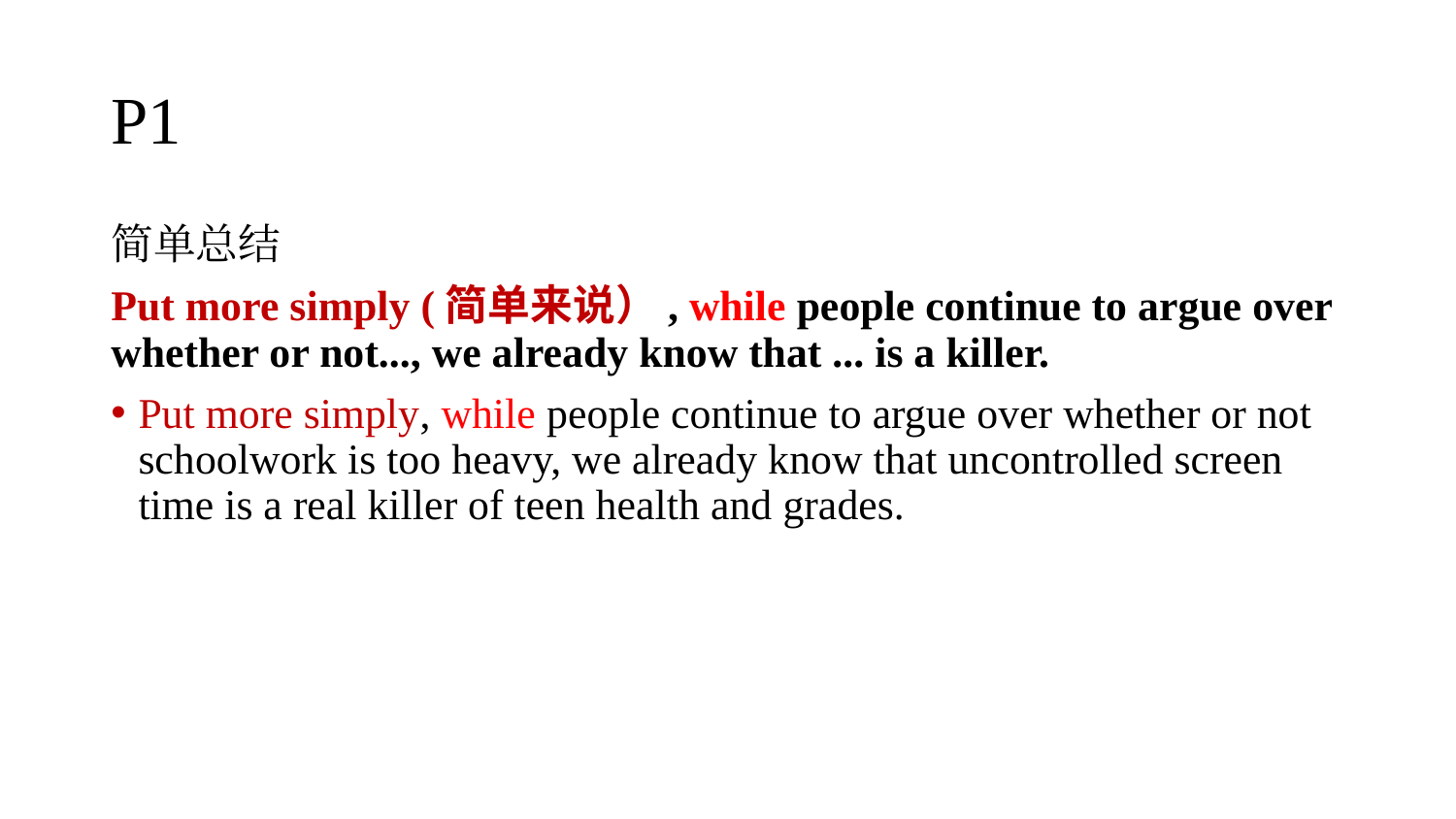

# P1
简单总结
Put more simply (简单来说）, while people continue to argue over whether or not..., we already know that ... is a killer.
Put more simply, while people continue to argue over whether or not schoolwork is too heavy, we already know that uncontrolled screen time is a real killer of teen health and grades.